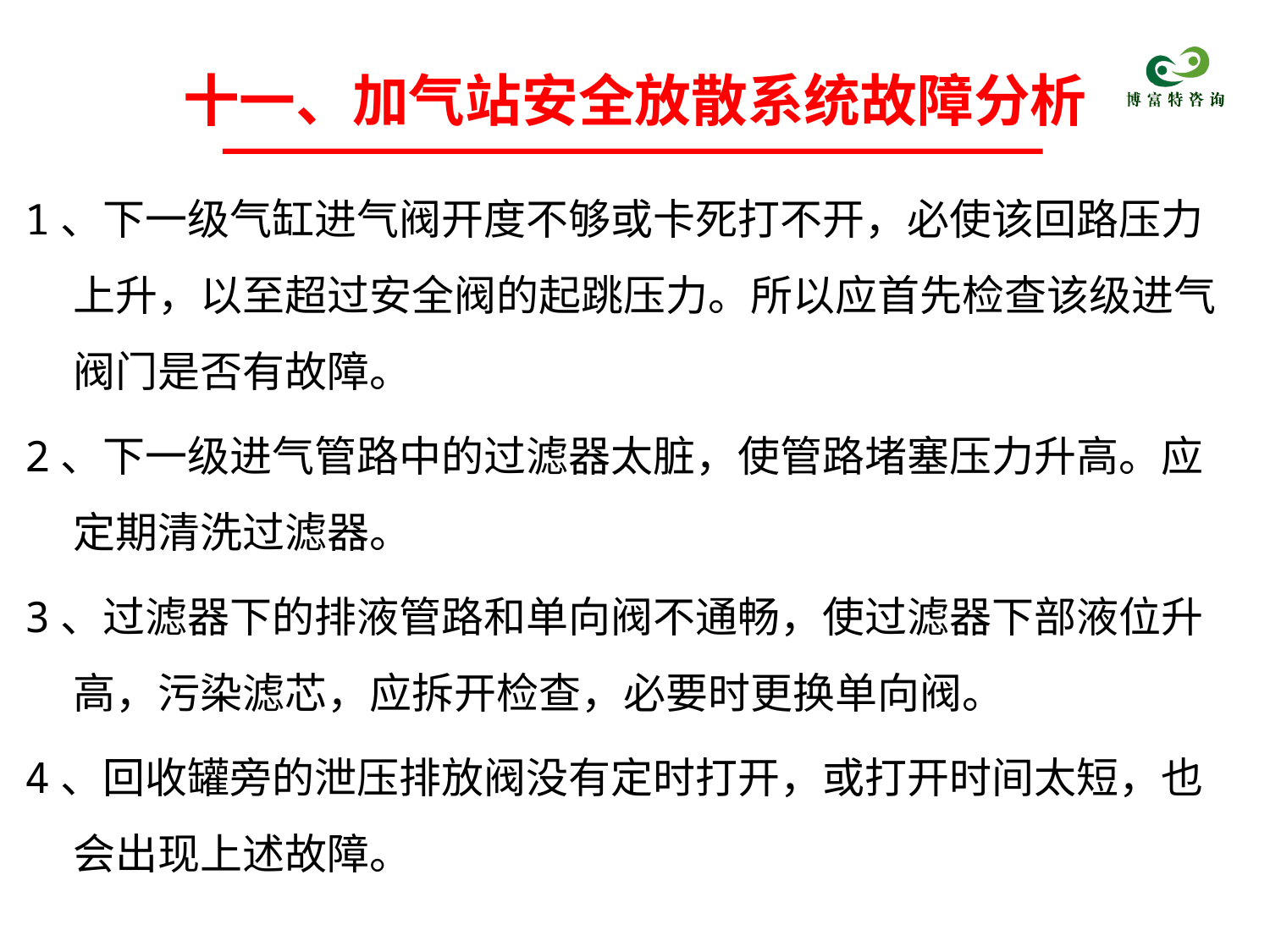

# 十一、加气站安全放散系统故障分析

1、下一级气缸进气阀开度不够或卡死打不开，必使该回路压力上升，以至超过安全阀的起跳压力。所以应首先检查该级进气阀门是否有故障。
2、下一级进气管路中的过滤器太脏，使管路堵塞压力升高。应定期清洗过滤器。
3、过滤器下的排液管路和单向阀不通畅，使过滤器下部液位升高，污染滤芯，应拆开检查，必要时更换单向阀。
4、回收罐旁的泄压排放阀没有定时打开，或打开时间太短，也会出现上述故障。